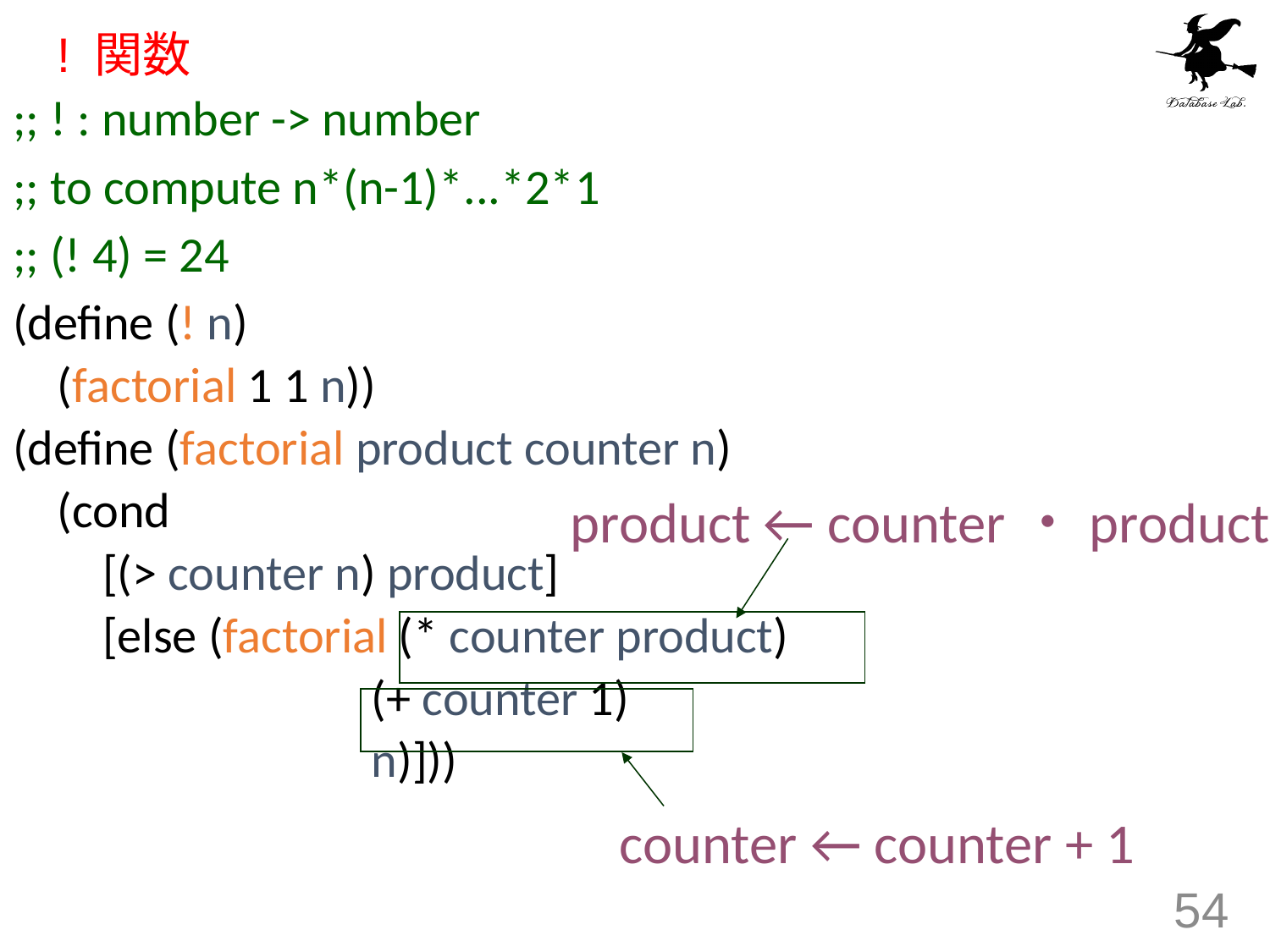

# ! 関数
;; ! : number -> number
;; to compute n*(n-1)*...*2*1
;; (! 4) = 24
(define (! n)
    (factorial 1 1 n))
(define (factorial product counter n)
    (cond
        [(> counter n) product]
        [else (factorial (* counter product)
                                (+ counter 1)
                                n)]))

product ← counter・product

counter ← counter + 1
54